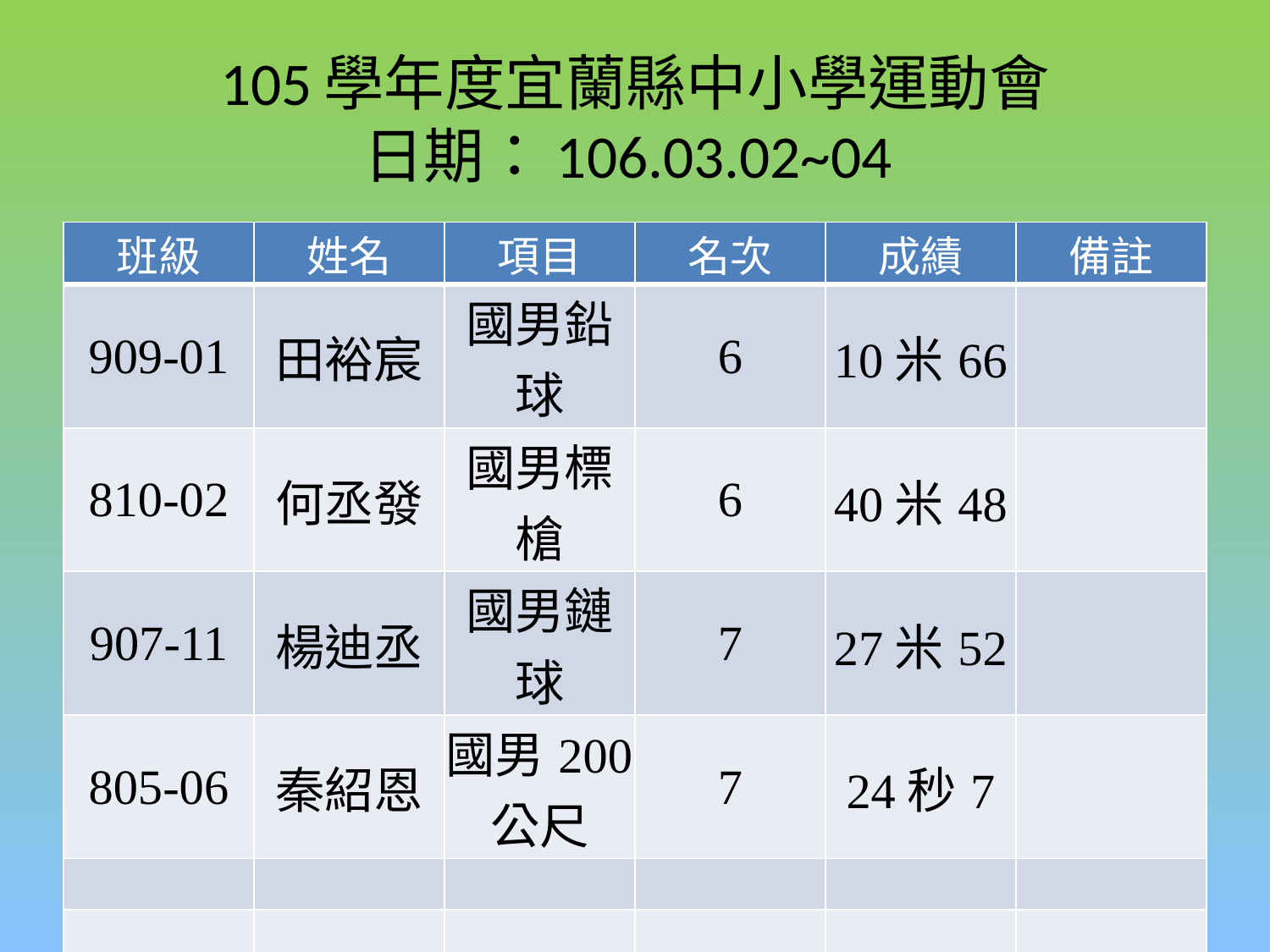

# 105學年度宜蘭縣中小學運動會 日期：106.03.02~04
| 班級 | 姓名 | 項目 | 名次 | 成績 | 備註 |
| --- | --- | --- | --- | --- | --- |
| 909-01 | 田裕宸 | 國男鉛球 | 6 | 10米66 |  |
| 810-02 | 何丞發 | 國男標槍 | 6 | 40米48 |  |
| 907-11 | 楊迪丞 | 國男鏈球 | 7 | 27米52 |  |
| 805-06 | 秦紹恩 | 國男200公尺 | 7 | 24秒7 |  |
|  |  |  |  |  |  |
|  |  |  |  |  |  |